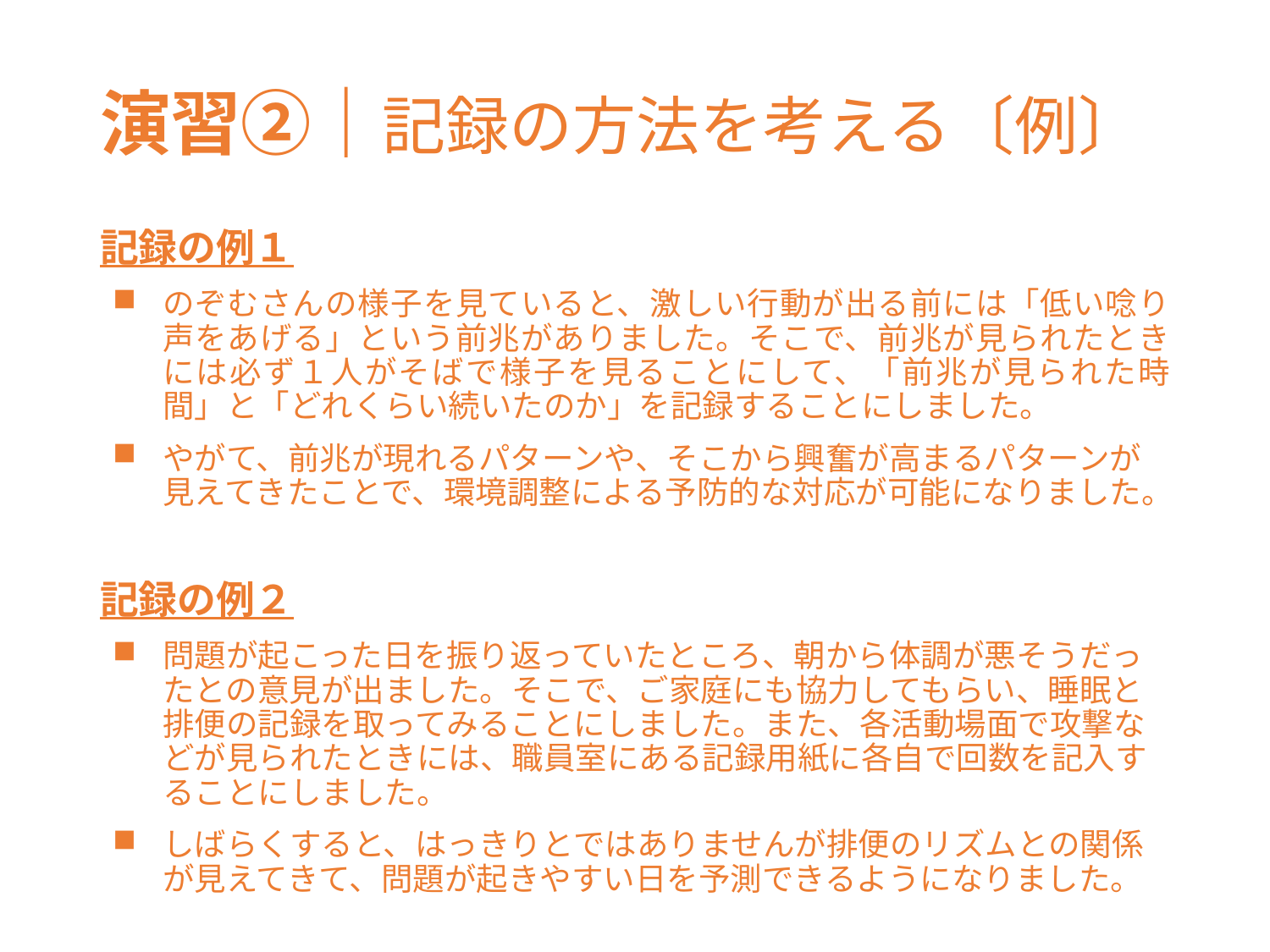

# 演習②｜記録の方法を考える〔例〕
記録の例１
のぞむさんの様子を見ていると、激しい行動が出る前には「低い唸り声をあげる」という前兆がありました。そこで、前兆が見られたときには必ず１人がそばで様子を見ることにして、「前兆が見られた時間」と「どれくらい続いたのか」を記録することにしました。
やがて、前兆が現れるパターンや、そこから興奮が高まるパターンが見えてきたことで、環境調整による予防的な対応が可能になりました。

記録の例２
問題が起こった日を振り返っていたところ、朝から体調が悪そうだったとの意見が出ました。そこで、ご家庭にも協力してもらい、睡眠と排便の記録を取ってみることにしました。また、各活動場面で攻撃などが見られたときには、職員室にある記録用紙に各自で回数を記入することにしました。
しばらくすると、はっきりとではありませんが排便のリズムとの関係が見えてきて、問題が起きやすい日を予測できるようになりました。